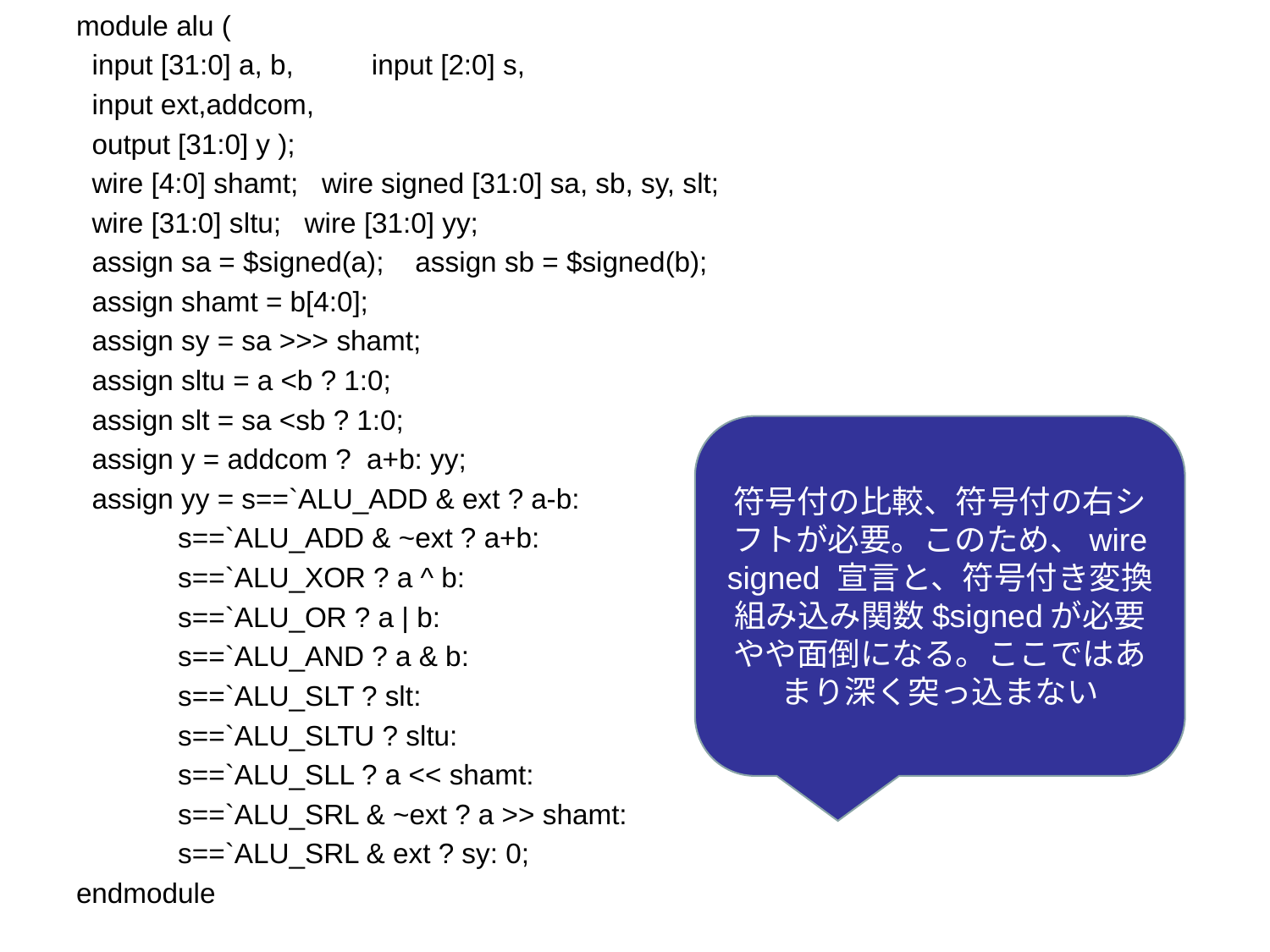

module alu (
  input [31:0] a, b, 　　input [2:0] s,
  input ext,addcom,
  output [31:0] y );
  wire [4:0] shamt;   wire signed [31:0] sa, sb, sy, slt;
  wire [31:0] sltu;   wire [31:0] yy;
  assign sa = $signed(a);    assign sb = $signed(b);
  assign shamt = b[4:0];
  assign sy = sa >>> shamt;
  assign sltu = a <b ? 1:0;
  assign slt = sa <sb ? 1:0;
  assign y = addcom ?  a+b: yy;
  assign yy = s==`ALU_ADD & ext ? a-b:
             s==`ALU_ADD & ~ext ? a+b:
             s==`ALU_XOR ? a ^ b:
             s==`ALU_OR ? a | b:
             s==`ALU_AND ? a & b:
             s==`ALU_SLT ? slt:
             s==`ALU_SLTU ? sltu:
             s==`ALU_SLL ? a << shamt:
             s==`ALU_SRL & ~ext ? a >> shamt:
             s==`ALU_SRL & ext ? sy: 0;
endmodule

符号付の比較、符号付の右シフトが必要。このため、wire signed 宣言と、符号付き変換組み込み関数$signedが必要
やや面倒になる。ここではあまり深く突っ込まない